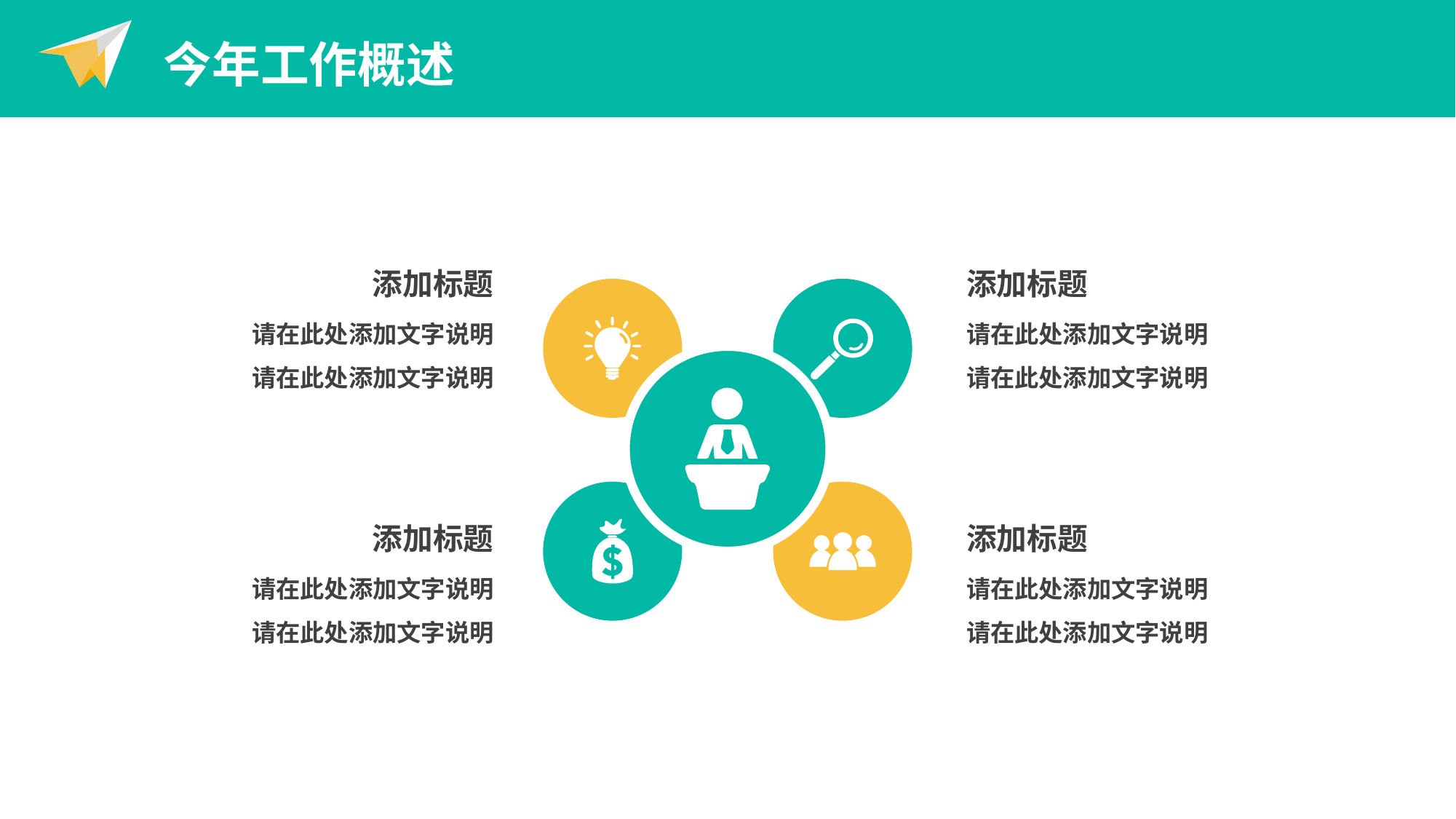

今年工作概述
添加标题
请在此处添加文字说明
请在此处添加文字说明
添加标题
请在此处添加文字说明
请在此处添加文字说明

添加标题
请在此处添加文字说明
请在此处添加文字说明
添加标题
请在此处添加文字说明
请在此处添加文字说明
PPT下载 http://www.1ppt.com/xiazai/